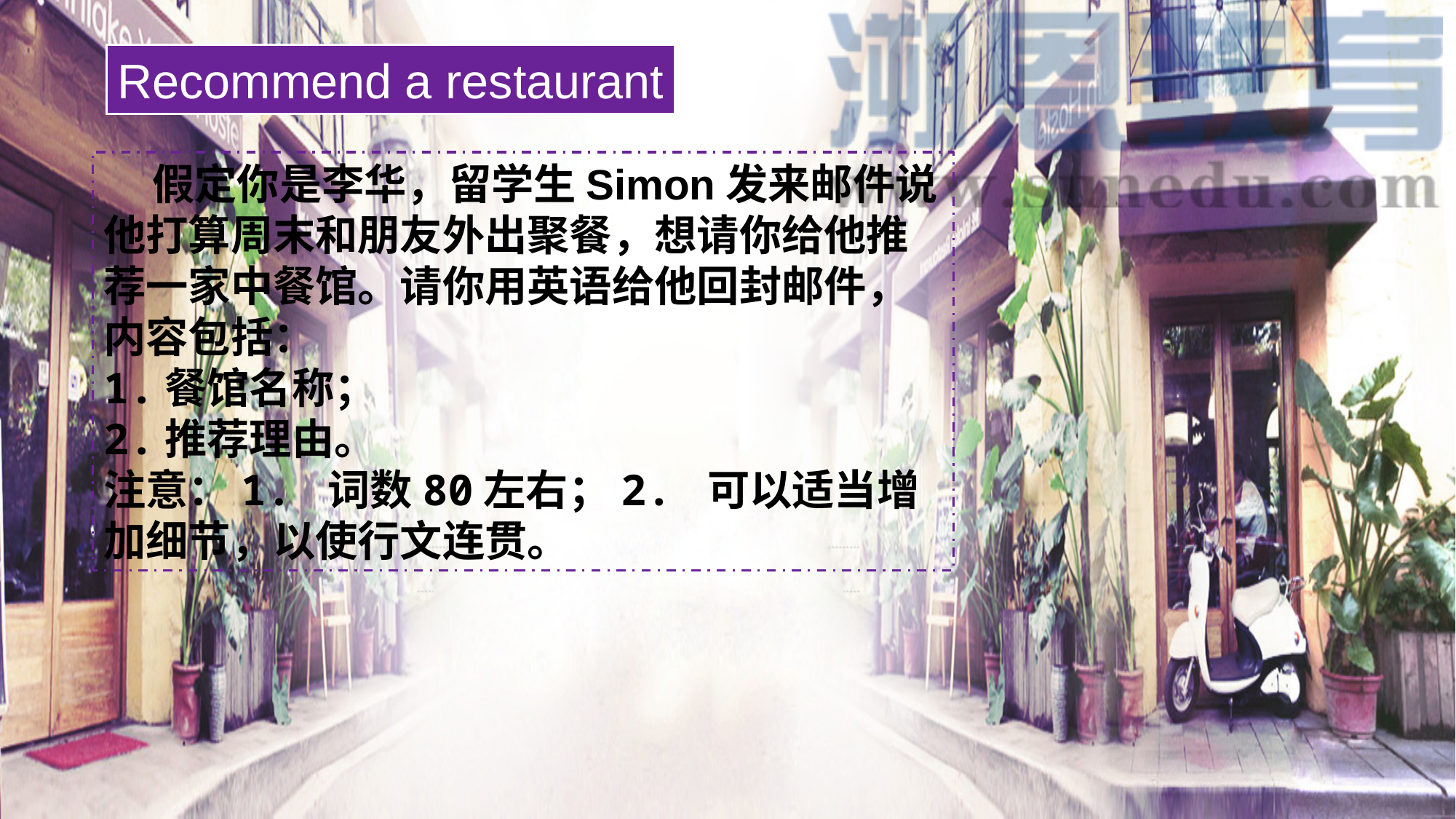

Recommend a restaurant
    假定你是李华，留学生Simon发来邮件说他打算周末和朋友外出聚餐，想请你给他推荐一家中餐馆。请你用英语给他回封邮件，内容包括：
1.餐馆名称；
2.推荐理由。
注意：1. 词数80左右；2. 可以适当增加细节，以使行文连贯。